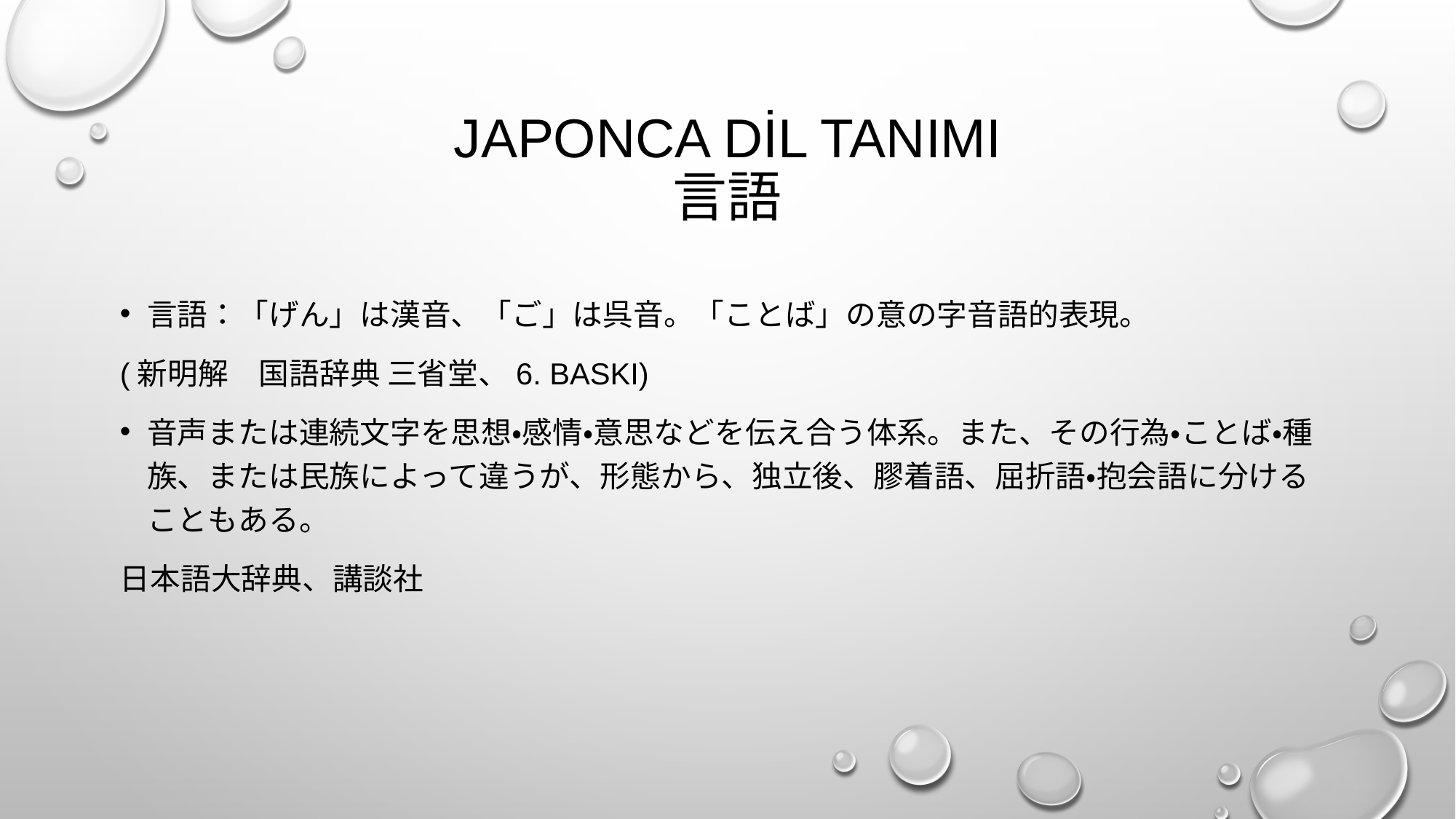

# JAPONCA DİL TANIMI 言語
言語：「げん」は漢音、「ご」は呉音。「ことば」の意の字音語的表現。
(新明解　国語辞典 三省堂、6. Baskı)
音声または連続文字を思想・感情・意思などを伝え合う体系。また、その行為・ことば・種族、または民族によって違うが、形態から、独立後、膠着語、屈折語・抱会語に分けることもある。
日本語大辞典、講談社